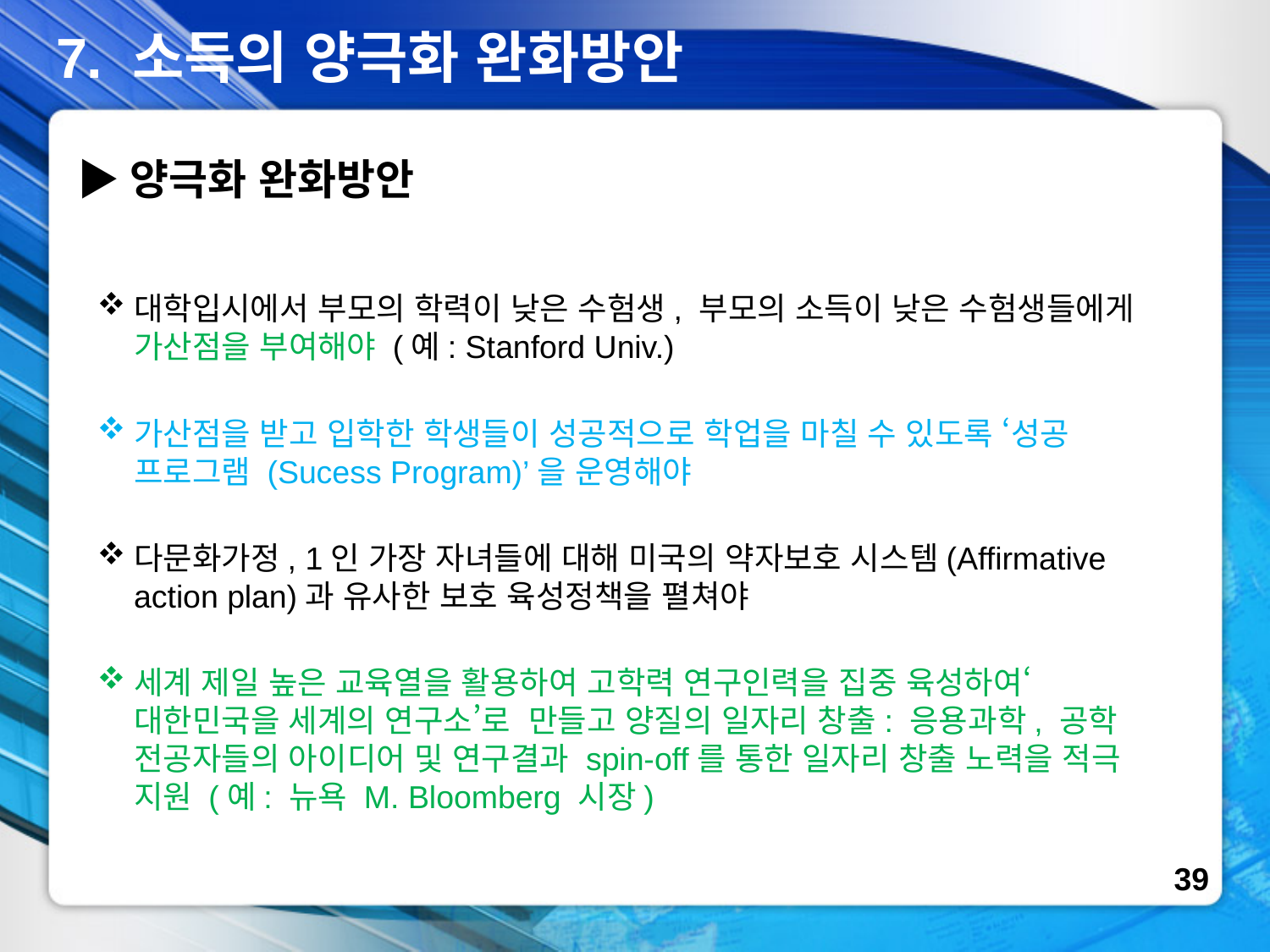

7. 소득의 양극화 완화방안

▶양극화 완화방안

대학입시에서 부모의 학력이 낮은 수험생, 부모의 소득이 낮은 수험생들에게 가산점을 부여해야 (예: Stanford Univ.)

가산점을 받고 입학한 학생들이 성공적으로 학업을 마칠 수 있도록 ‘성공 프로그램 (Sucess Program)’을 운영해야

다문화가정, 1인 가장 자녀들에 대해 미국의 약자보호 시스템(Affirmative action plan)과 유사한 보호 육성정책을 펼쳐야

세계 제일 높은 교육열을 활용하여 고학력 연구인력을 집중 육성하여‘대한민국을 세계의 연구소’로  만들고 양질의 일자리 창출: 응용과학, 공학 전공자들의 아이디어 및 연구결과 spin-off를 통한 일자리 창출 노력을 적극 지원 (예: 뉴욕 M. Bloomberg 시장)
39